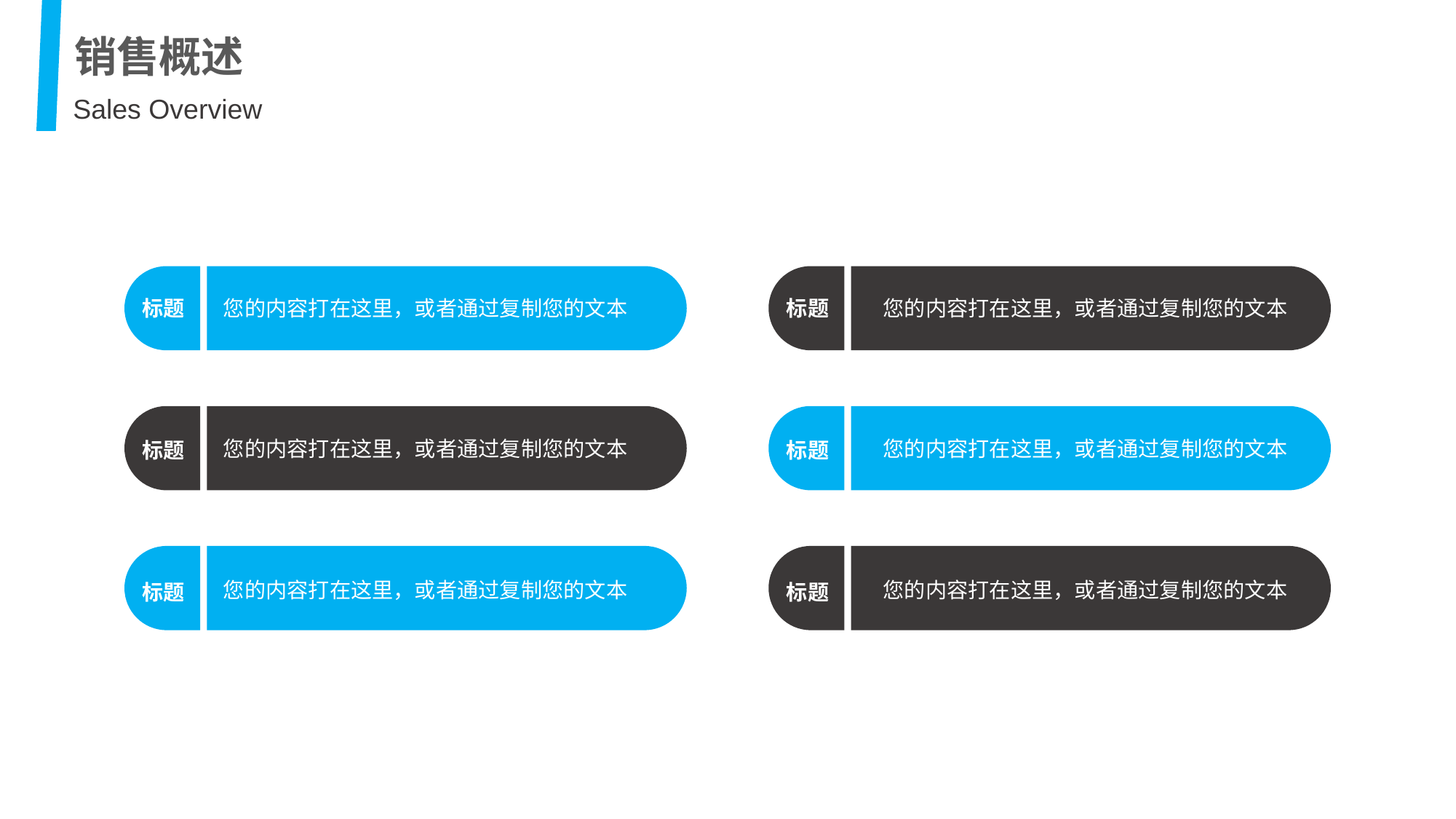

销售概述
Sales Overview

标题
您的内容打在这里，或者通过复制您的文本

标题
您的内容打在这里，或者通过复制您的文本

您的内容打在这里，或者通过复制您的文本
标题

您的内容打在这里，或者通过复制您的文本
标题

您的内容打在这里，或者通过复制您的文本
标题

您的内容打在这里，或者通过复制您的文本
标题